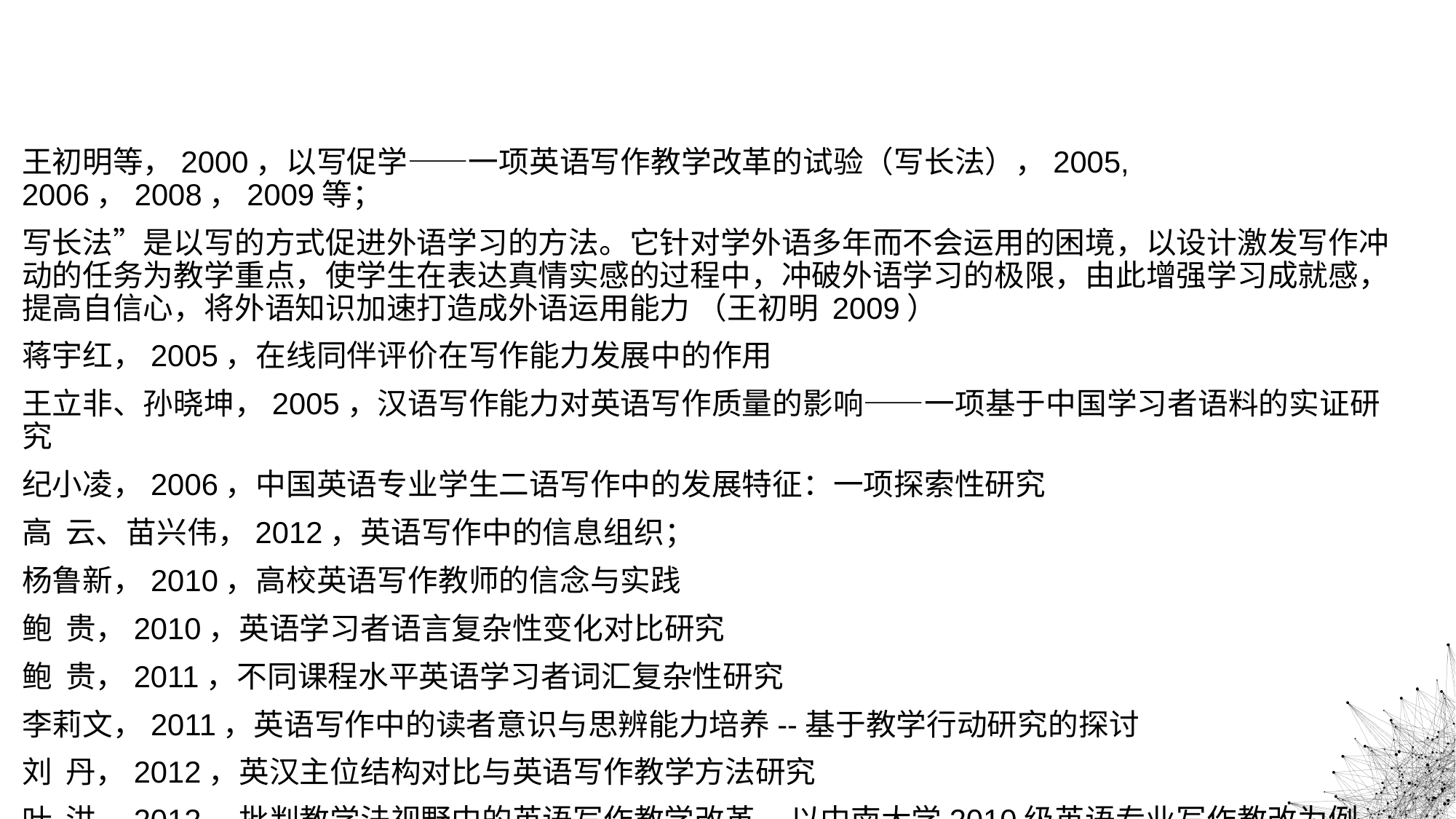

#
王初明等，2000，以写促学——一项英语写作教学改革的试验（写长法），2005, 2006，2008，2009等；
写长法”是以写的方式促进外语学习的方法。它针对学外语多年而不会运用的困境，以设计激发写作冲动的任务为教学重点，使学生在表达真情实感的过程中，冲破外语学习的极限，由此增强学习成就感，提高自信心，将外语知识加速打造成外语运用能力 （王初明 2009）
蒋宇红，2005，在线同伴评价在写作能力发展中的作用
王立非、孙晓坤，2005，汉语写作能力对英语写作质量的影响——一项基于中国学习者语料的实证研究
纪小凌，2006，中国英语专业学生二语写作中的发展特征：一项探索性研究
高  云、苗兴伟，2012，英语写作中的信息组织；
杨鲁新，2010，高校英语写作教师的信念与实践
鲍  贵，2010，英语学习者语言复杂性变化对比研究
鲍  贵，2011，不同课程水平英语学习者词汇复杂性研究
李莉文，2011，英语写作中的读者意识与思辨能力培养--基于教学行动研究的探讨
刘  丹，2012，英汉主位结构对比与英语写作教学方法研究
叶  洪，2012，批判教学法视野中的英语写作教学改革--以中南大学2010级英语专业写作教改为例
……